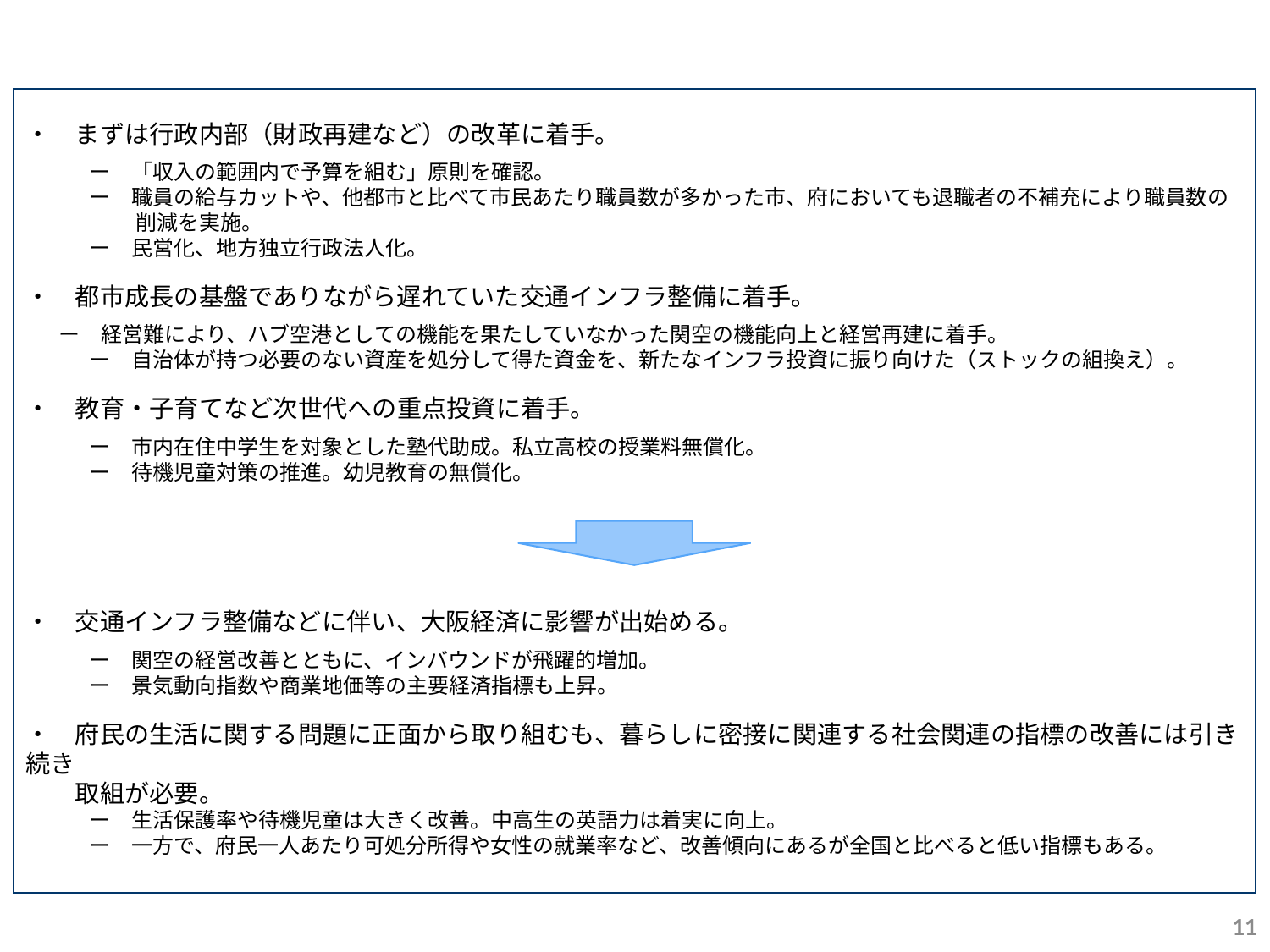

・　まずは行政内部（財政再建など）の改革に着手。
　　　ー　「収入の範囲内で予算を組む」原則を確認。
　　　ー　職員の給与カットや、他都市と比べて市民あたり職員数が多かった市、府においても退職者の不補充により職員数の
　　　　　 削減を実施。
　　　ー　民営化、地方独立行政法人化。
・　都市成長の基盤でありながら遅れていた交通インフラ整備に着手。
      ー　経営難により、ハブ空港としての機能を果たしていなかった関空の機能向上と経営再建に着手。
　　　ー　自治体が持つ必要のない資産を処分して得た資金を、新たなインフラ投資に振り向けた（ストックの組換え）。
・　教育・子育てなど次世代への重点投資に着手。
　　　ー　市内在住中学生を対象とした塾代助成。私立高校の授業料無償化。
　　　ー　待機児童対策の推進。幼児教育の無償化。

・　交通インフラ整備などに伴い、大阪経済に影響が出始める。
　　　ー　関空の経営改善とともに、インバウンドが飛躍的増加。
　　　ー　景気動向指数や商業地価等の主要経済指標も上昇。
・　府民の生活に関する問題に正面から取り組むも、暮らしに密接に関連する社会関連の指標の改善には引き続き
　　取組が必要。
　　　ー　生活保護率や待機児童は大きく改善。中高生の英語力は着実に向上。
　　　ー　一方で、府民一人あたり可処分所得や女性の就業率など、改善傾向にあるが全国と比べると低い指標もある。

11